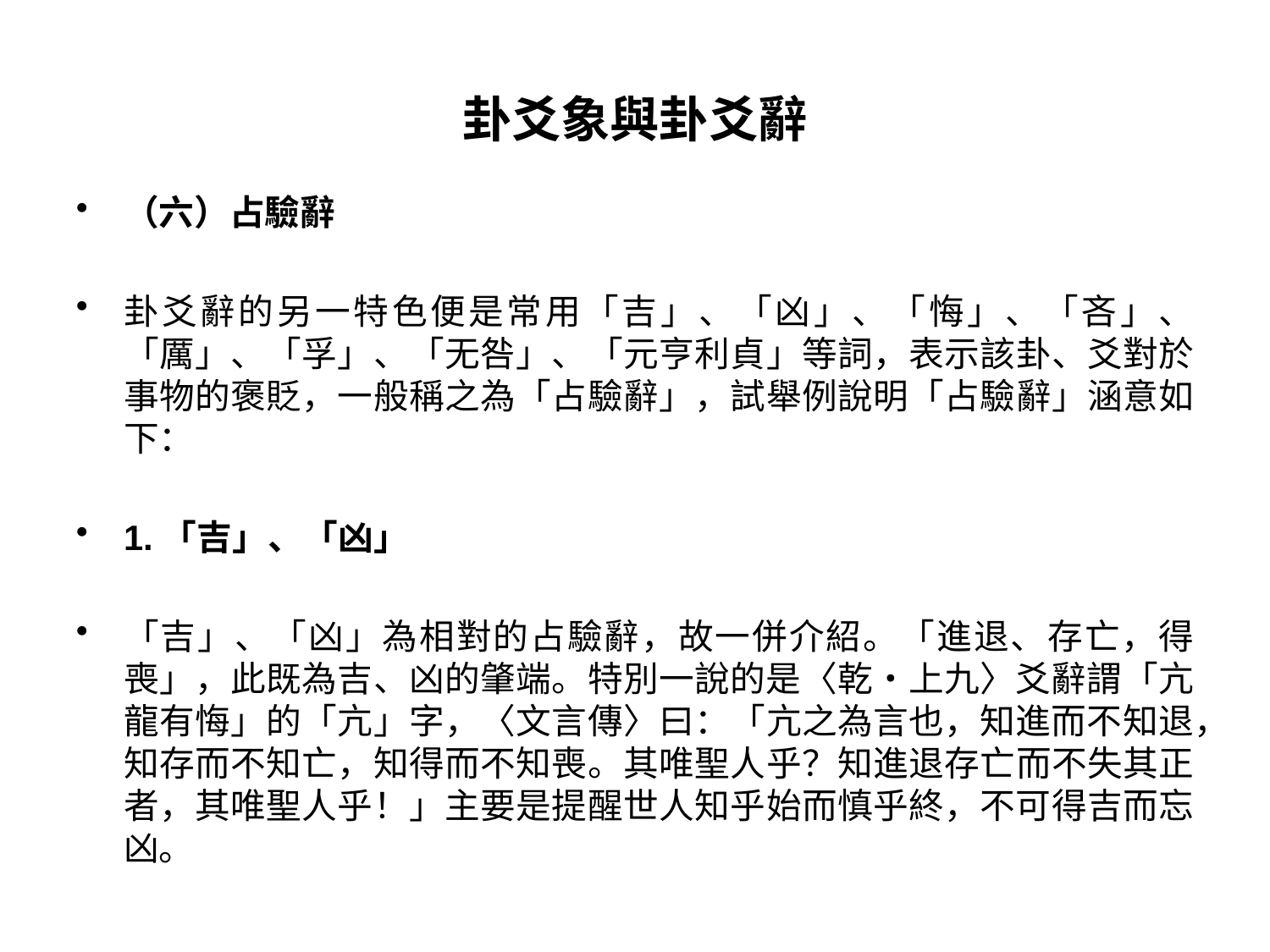

# 卦爻象與卦爻辭
（六）占驗辭

卦爻辭的另一特色便是常用「吉」、「凶」、「悔」、「吝」、「厲」、「孚」、「无咎」、「元亨利貞」等詞，表示該卦、爻對於事物的褒貶，一般稱之為「占驗辭」，試舉例說明「占驗辭」涵意如下：

1.「吉」、「凶」

「吉」、「凶」為相對的占驗辭，故一併介紹。「進退、存亡，得喪」，此既為吉、凶的肇端。特別一說的是〈乾‧上九〉爻辭謂「亢龍有悔」的「亢」字，〈文言傳〉曰：「亢之為言也，知進而不知退，知存而不知亡，知得而不知喪。其唯聖人乎？知進退存亡而不失其正者，其唯聖人乎！」主要是提醒世人知乎始而慎乎終，不可得吉而忘凶。